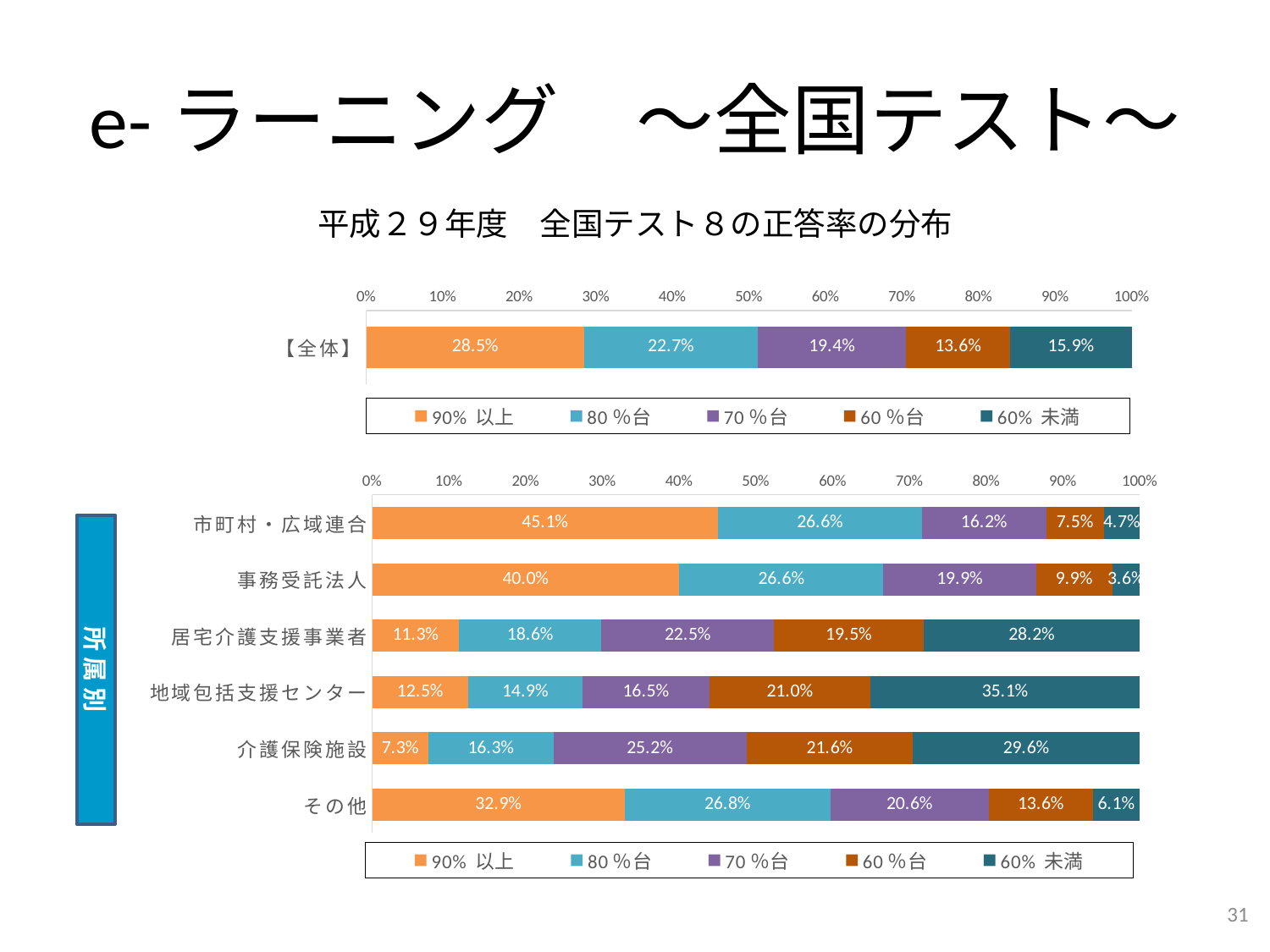

# e-ラーニング　～全国テスト～
平成２９年度　全国テスト８の正答率の分布

### Chart

| Category | 90% | 80％台 | 70％台 | 60％台 | 60% |
|---|---|---|---|---|---|
| 【全体】 | 0.285 | 0.227 | 0.194 | 0.136 | 0.159 |

### Chart

| Category | 90% | 80％台 | 70％台 | 60％台 | 60% |
|---|---|---|---|---|---|
| 市町村・広域連合 | 0.451 | 0.266 | 0.162 | 0.075 | 0.047 |
| 事務受託法人 | 0.4 | 0.266 | 0.199 | 0.099 | 0.036 |
| 居宅介護支援事業者 | 0.113 | 0.186 | 0.225 | 0.195 | 0.282 |
| 地域包括支援センター | 0.125 | 0.149 | 0.165 | 0.21 | 0.351 |
| 介護保険施設 | 0.073 | 0.163 | 0.252 | 0.216 | 0.296 |
| その他 | 0.329 | 0.268 | 0.206 | 0.136 | 0.061 |
所 属 別
31